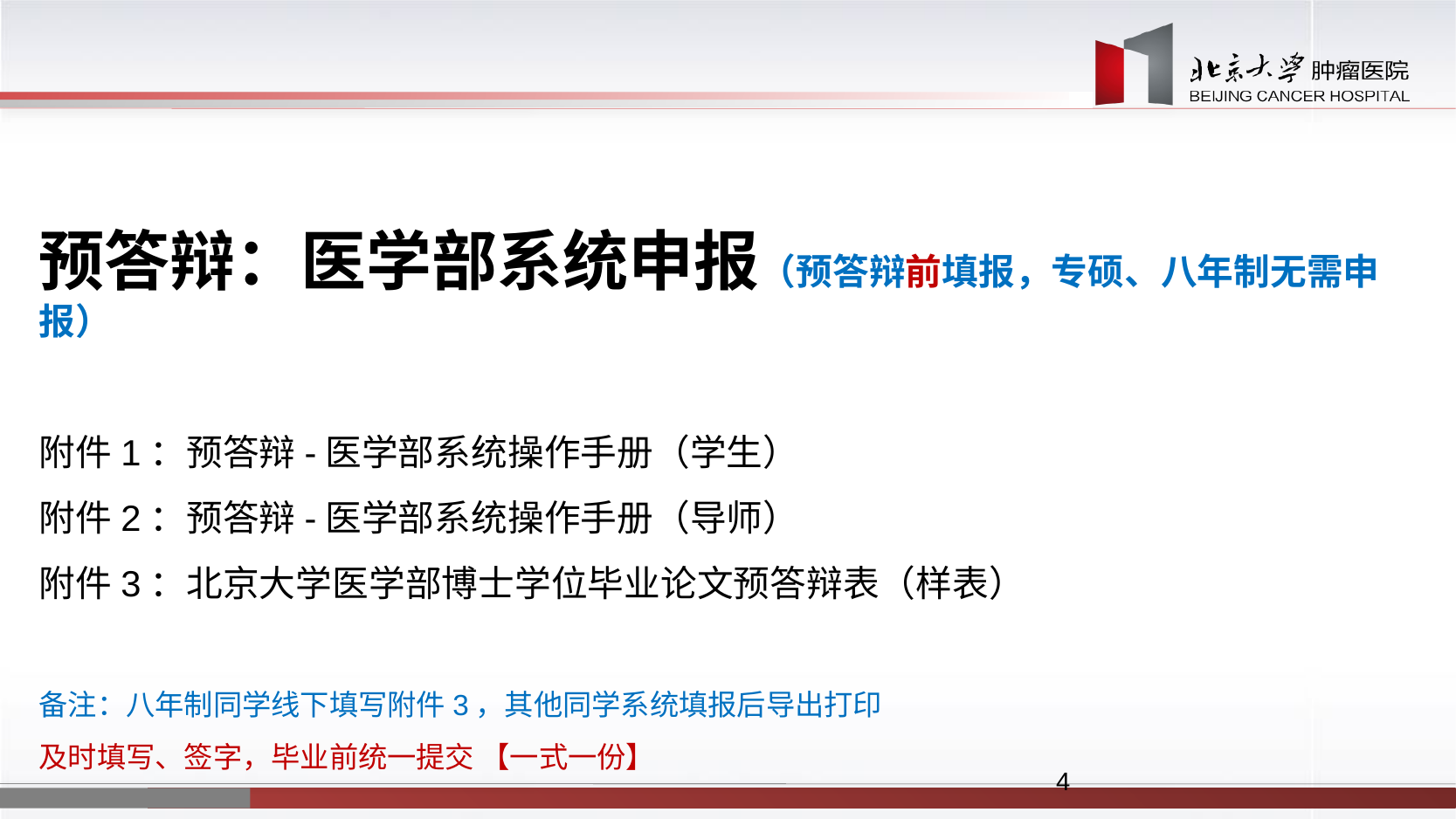

预答辩：医学部系统申报（预答辩前填报，专硕、八年制无需申报）

附件1：预答辩-医学部系统操作手册（学生）
附件2：预答辩-医学部系统操作手册（导师）
附件3：北京大学医学部博士学位毕业论文预答辩表（样表）

备注：八年制同学线下填写附件3，其他同学系统填报后导出打印
及时填写、签字，毕业前统一提交 【一式一份】

4